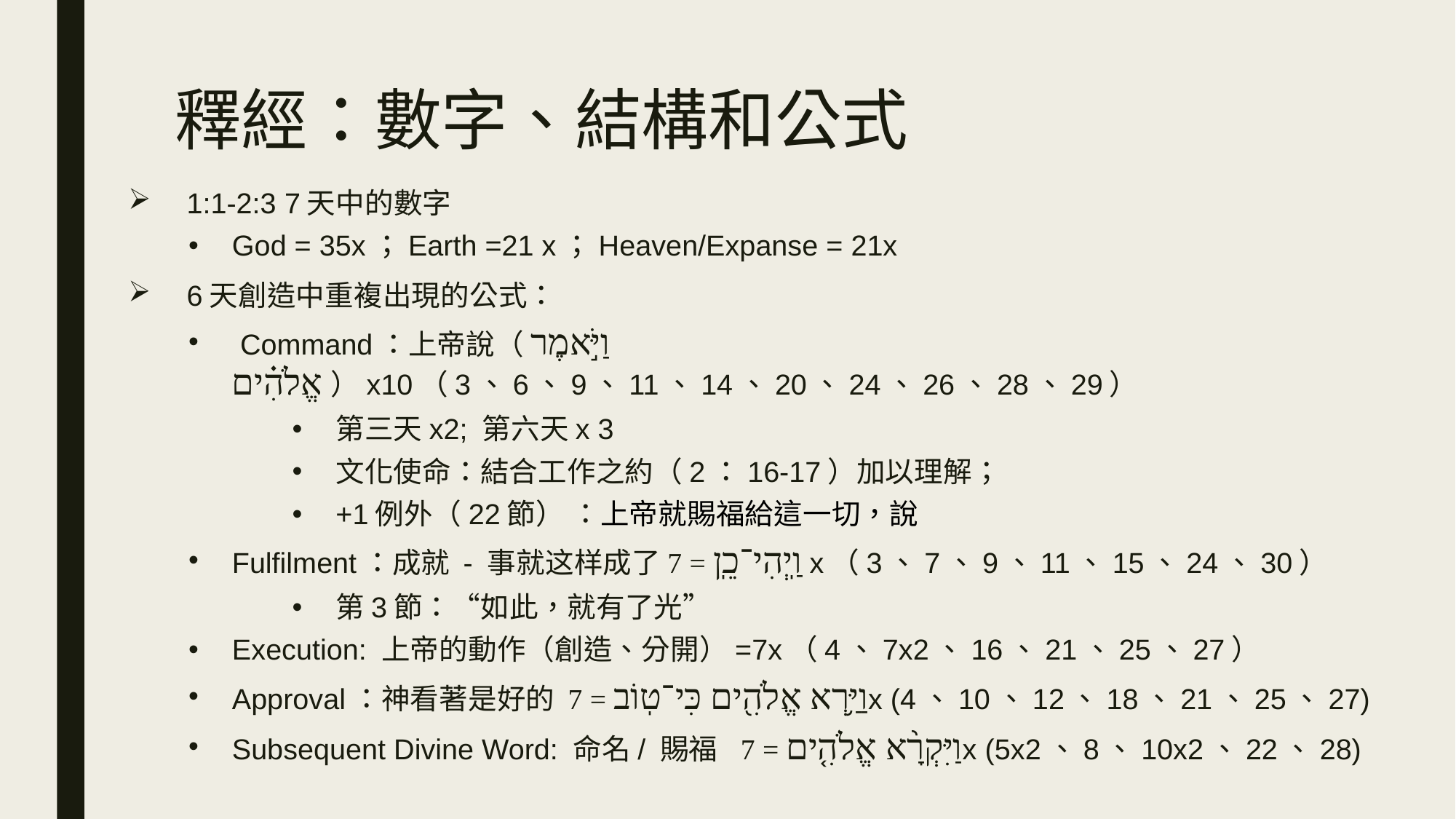

# 釋經：數字、結構和公式
1:1-2:3 7天中的數字
God = 35x；Earth =21 x；Heaven/Expanse = 21x
6天創造中重複出現的公式：
 Command：上帝說（וַיֹּ֣אמֶר אֱלֹהִ֗ים）x10（3、6、9、11、14、20、24、26、28、29）
第三天x2; 第六天x 3
文化使命：結合工作之約（2：16-17）加以理解；
+1例外（22節） ：上帝就賜福給這一切，說
Fulfilment：成就 - 事就这样成了וַֽיְהִי־כֵֽן = 7 x（3、7、9、11、15、24、30）
第3節：“如此，就有了光”
Execution: 上帝的動作（創造、分開）=7x（4、7x2、16、21、25、27）
Approval：神看著是好的 וַיַּ֥רְא אֱלֹהִ֖ים כִּי־טֽוֹב = 7x (4、10、12、18、21、25、27)
Subsequent Divine Word: 命名/ 賜福  וַיִּקְרָ֨א אֱלֹהִ֤ים = 7x (5x2、8、10x2、22、28)